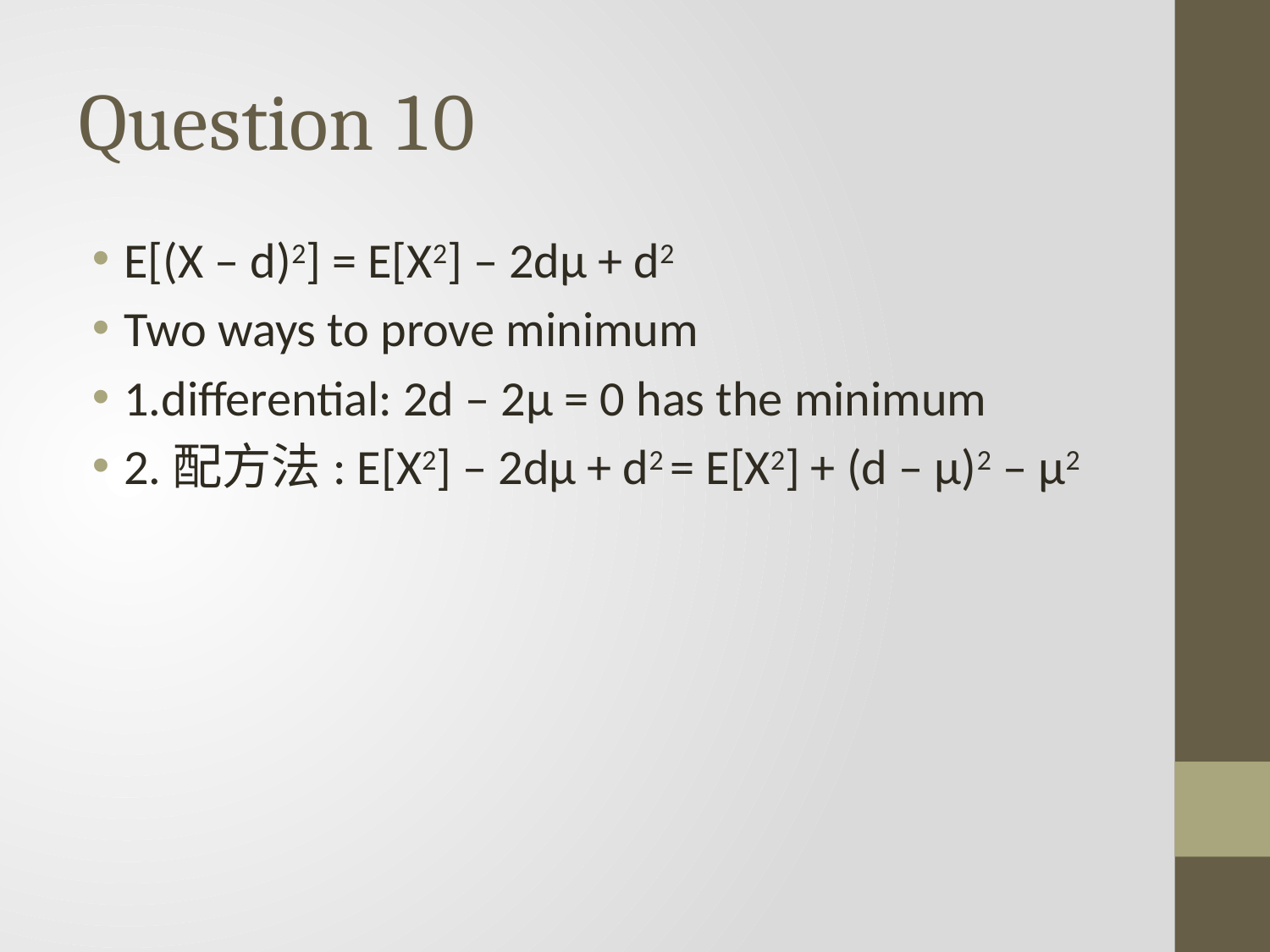

# Question 10
E[(X – d)2] = E[X2] – 2dμ + d2
Two ways to prove minimum
1.differential: 2d – 2μ = 0 has the minimum
2.配方法: E[X2] – 2dμ + d2 = E[X2] + (d – μ)2 – μ2